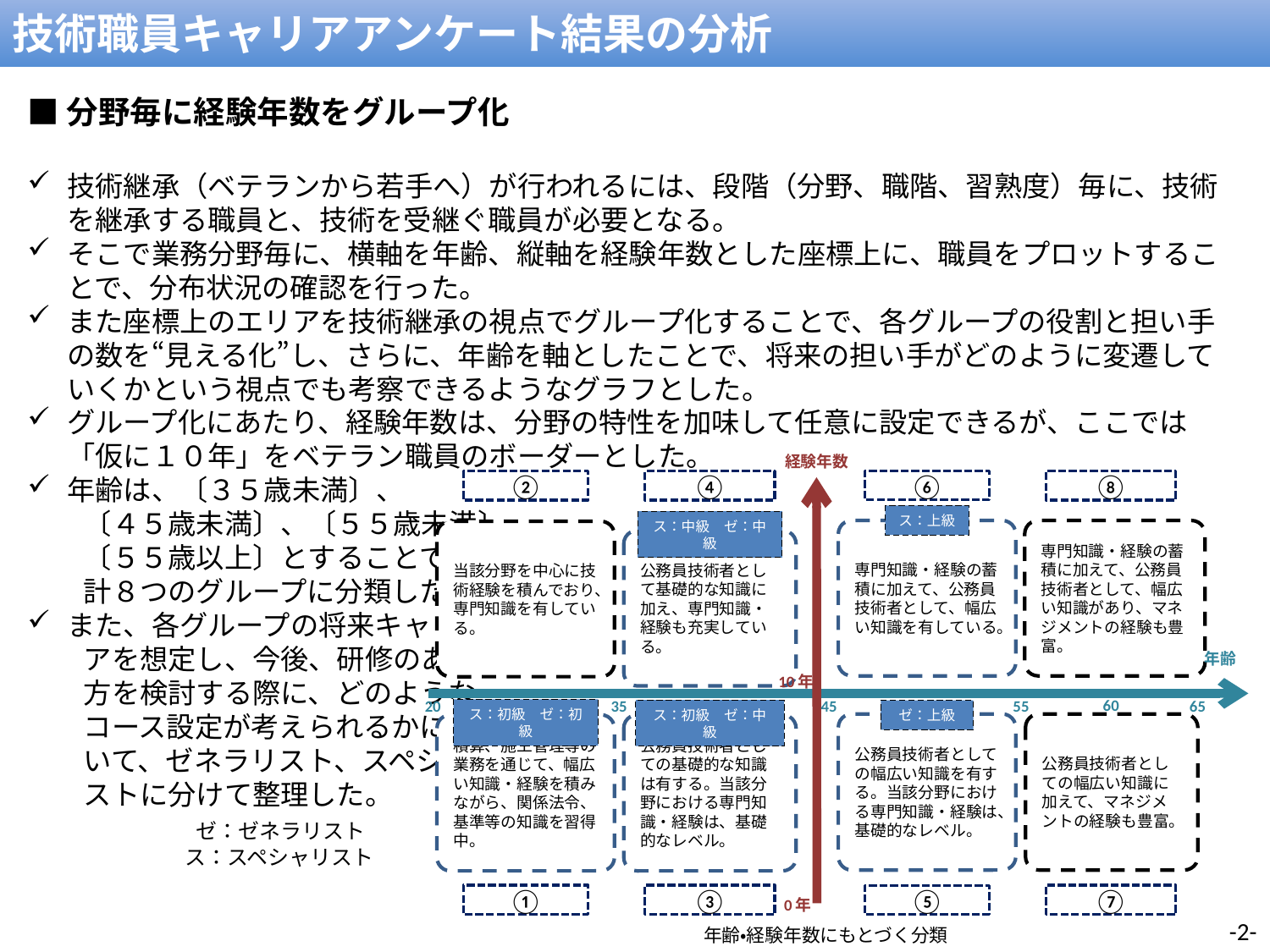

技術職員キャリアアンケート結果の分析
■分野毎に経験年数をグループ化

技術継承（ベテランから若手へ）が行われるには、段階（分野、職階、習熟度）毎に、技術を継承する職員と、技術を受継ぐ職員が必要となる。
そこで業務分野毎に、横軸を年齢、縦軸を経験年数とした座標上に、職員をプロットすることで、分布状況の確認を行った。
また座標上のエリアを技術継承の視点でグループ化することで、各グループの役割と担い手の数を“見える化”し、さらに、年齢を軸としたことで、将来の担い手がどのように変遷していくかという視点でも考察できるようなグラフとした。
グループ化にあたり、経験年数は、分野の特性を加味して任意に設定できるが、ここでは「仮に１０年」をベテラン職員のボーダーとした。
年齢は、〔３５歳未満〕、
　　〔４５歳未満〕、〔５５歳未満〕、
　　〔５５歳以上〕とすることで、
　　計８つのグループに分類した。
また、各グループの将来キャリ
　　アを想定し、今後、研修のあり
　　方を検討する際に、どのような
　　コース設定が考えられるかにつ
　　いて、ゼネラリスト、スペシャリ
　　ストに分けて整理した。
　　　　　　ゼ：ゼネラリスト
　　　　　　　  ス：スペシャリスト

経験年数
②
④
⑧
⑥
ス：上級
ス：中級　ゼ：中級
専門知識・経験の蓄積に加えて、公務員技術者として、幅広い知識を有している。
専門知識・経験の蓄積に加えて、公務員技術者として、幅広い知識があり、マネジメントの経験も豊富。
当該分野を中心に技術経験を積んでおり、専門知識を有している。
公務員技術者として基礎的な知識に加え、専門知識・経験も充実している。
年齢
10年
60
55
45
35
20
65
ス：初級　ゼ：初級
ス：初級　ゼ：中級
ゼ：上級
公務員技術者としての幅広い知識を有する。当該分野における専門知識・経験は、基礎的なレベル。
公務員技術者としての幅広い知識に加えて、マネジメントの経験も豊富。
積算、施工管理等の業務を通じて、幅広い知識・経験を積みながら、関係法令、基準等の知識を習得中。
公務員技術者としての基礎的な知識は有する。当該分野における専門知識・経験は、基礎的なレベル。
①
③
⑦
0年
⑤
-2-
年齢・経験年数にもとづく分類